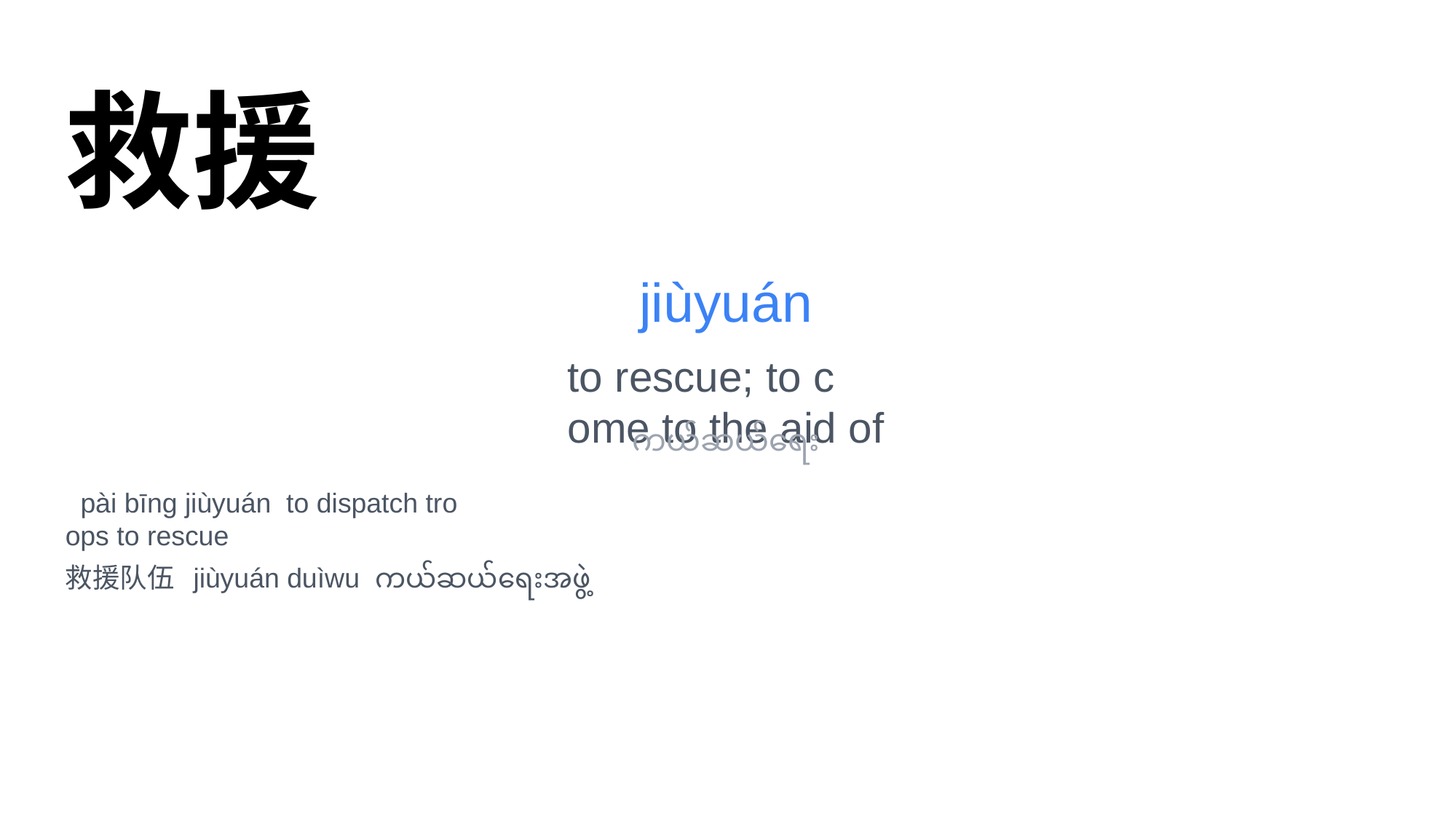

救援
jiùyuán
to rescue; to c
ome to the aid of
ကယ်ဆယ်ရေး
  pài bīng jiùyuán  to dispatch tro
ops to rescue
救援队伍  jiùyuán duìwu  ကယ်ဆယ်ရေးအဖွဲ့